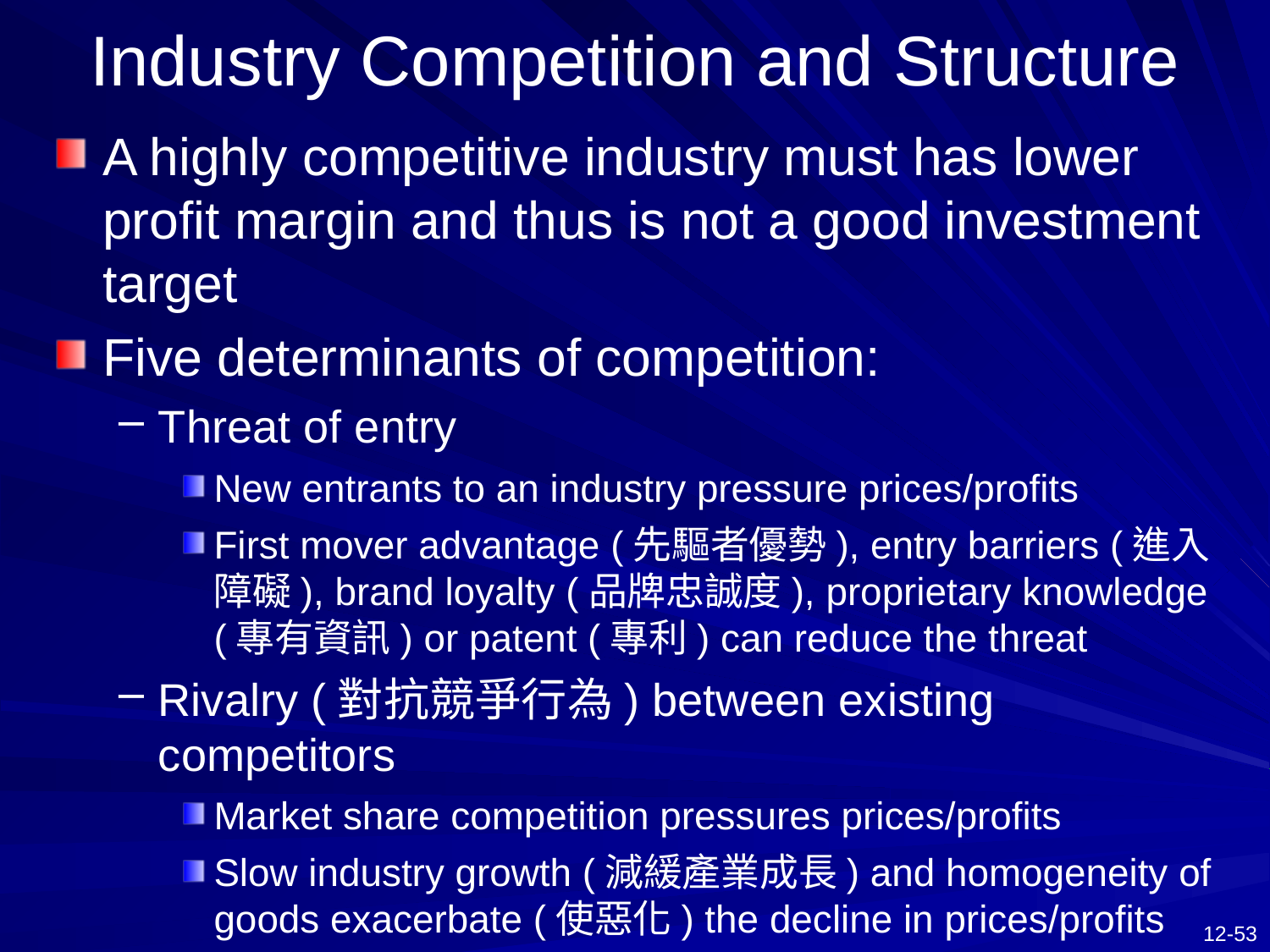

# Industry Competition and Structure
A highly competitive industry must has lower profit margin and thus is not a good investment target
Five determinants of competition:
Threat of entry
New entrants to an industry pressure prices/profits
First mover advantage (先驅者優勢), entry barriers (進入障礙), brand loyalty (品牌忠誠度), proprietary knowledge (專有資訊) or patent (專利) can reduce the threat
Rivalry (對抗競爭行為) between existing competitors
Market share competition pressures prices/profits
Slow industry growth (減緩產業成長) and homogeneity of goods exacerbate (使惡化) the decline in prices/profits
Often occurs in the maturity stage